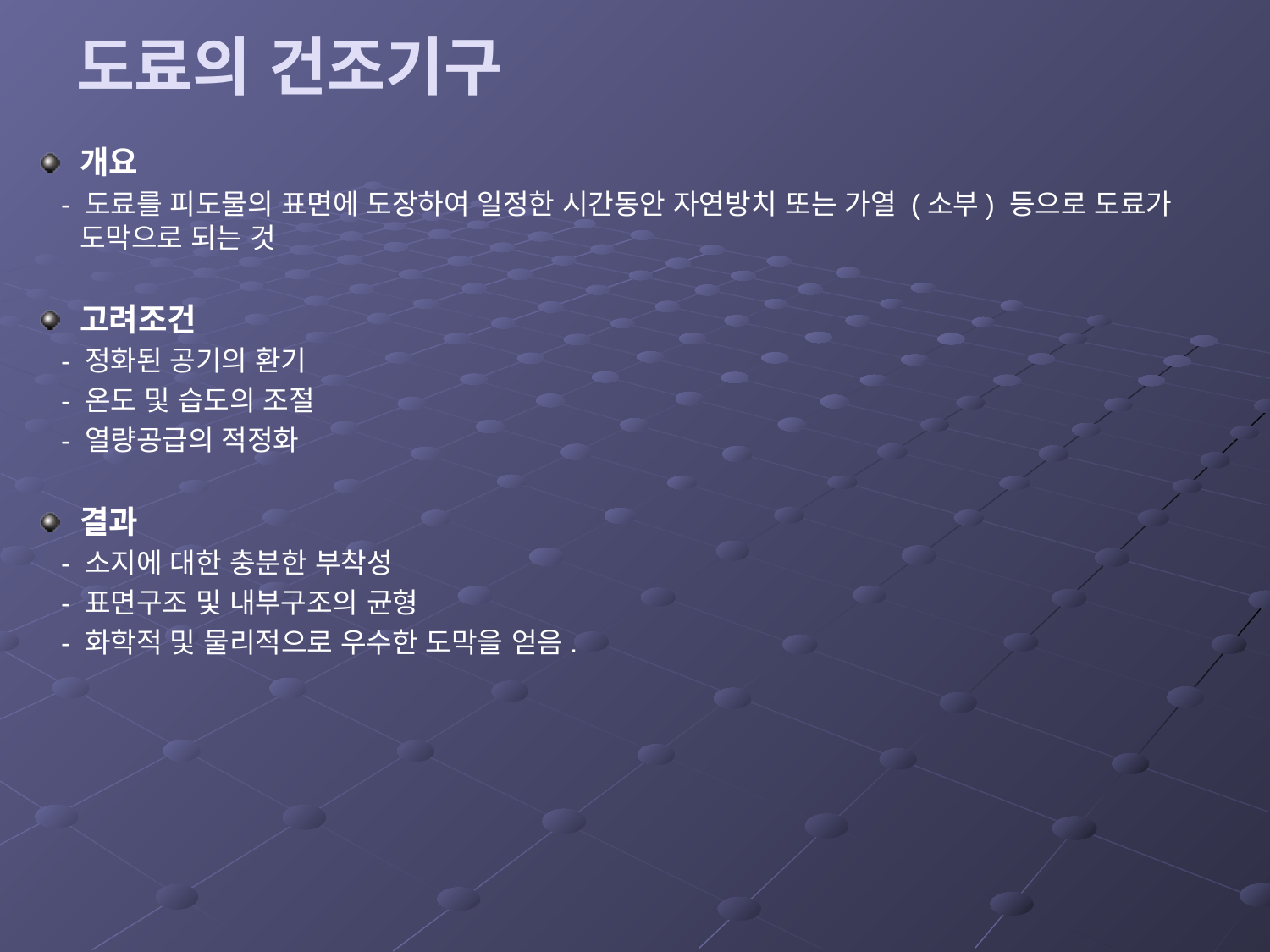

# 도료의 건조기구
개요
   - 도료를 피도물의 표면에 도장하여 일정한 시간동안 자연방치 또는 가열 (소부) 등으로 도료가 도막으로 되는 것

고려조건
   - 정화된 공기의 환기
   - 온도 및 습도의 조절
   - 열량공급의 적정화

결과
   - 소지에 대한 충분한 부착성
   - 표면구조 및 내부구조의 균형
   - 화학적 및 물리적으로 우수한 도막을 얻음.